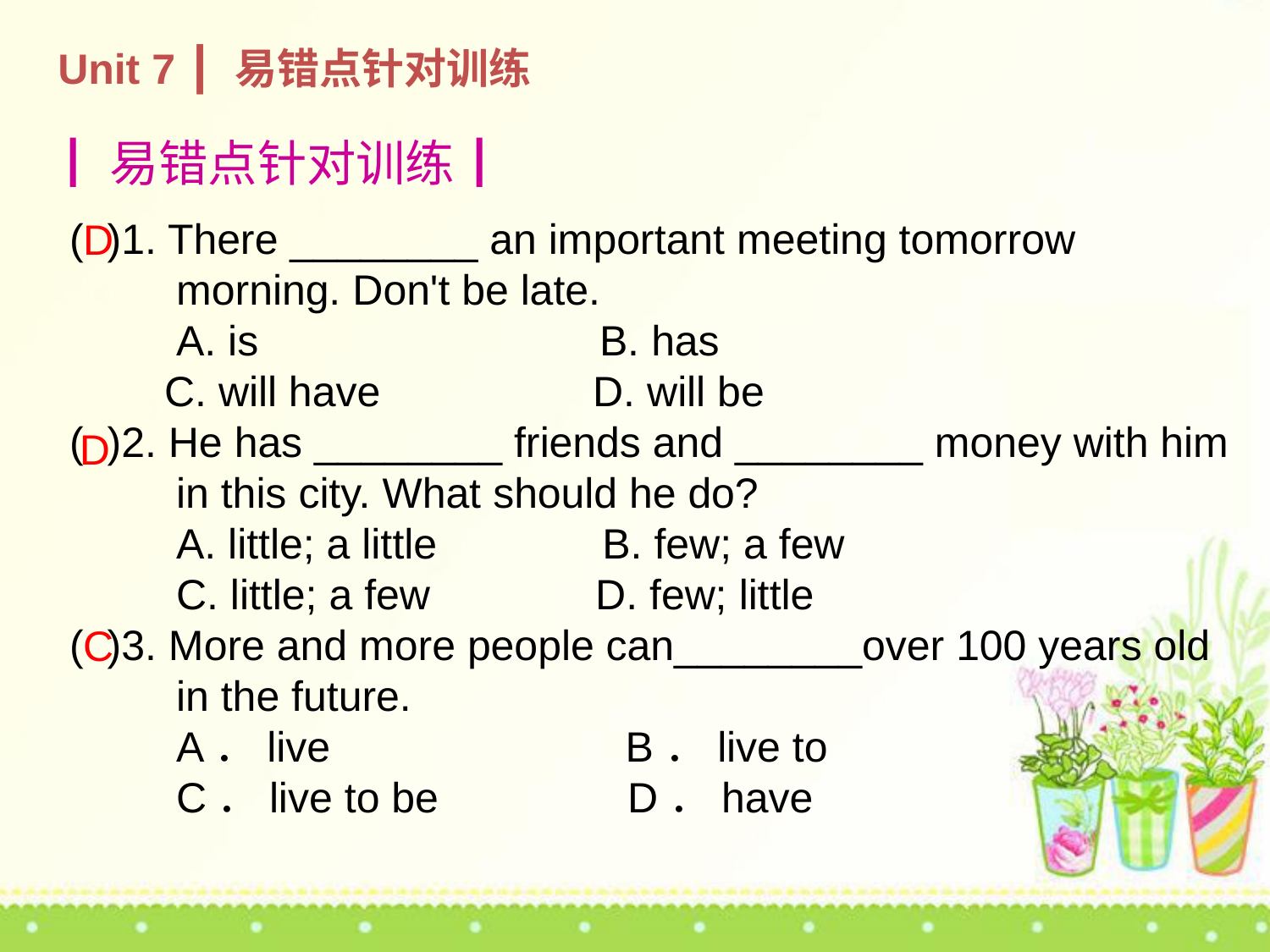

Unit 7 ┃ 易错点针对训练
┃易错点针对训练┃
(  )1. There ________ an important meeting tomorrow
         morning. Don't be late.
         A. is　　　　　　       B. has
        C. will have                  D. will be
(  )2. He has ________ friends and ________ money with him
         in this city. What should he do?
         A. little; a little              B. few; a few
         C. little; a few              D. few; little
(  )3. More and more people can________over 100 years old
         in the future.
         A．live                         B．live to
         C．live to be                D．have
D
 D
C